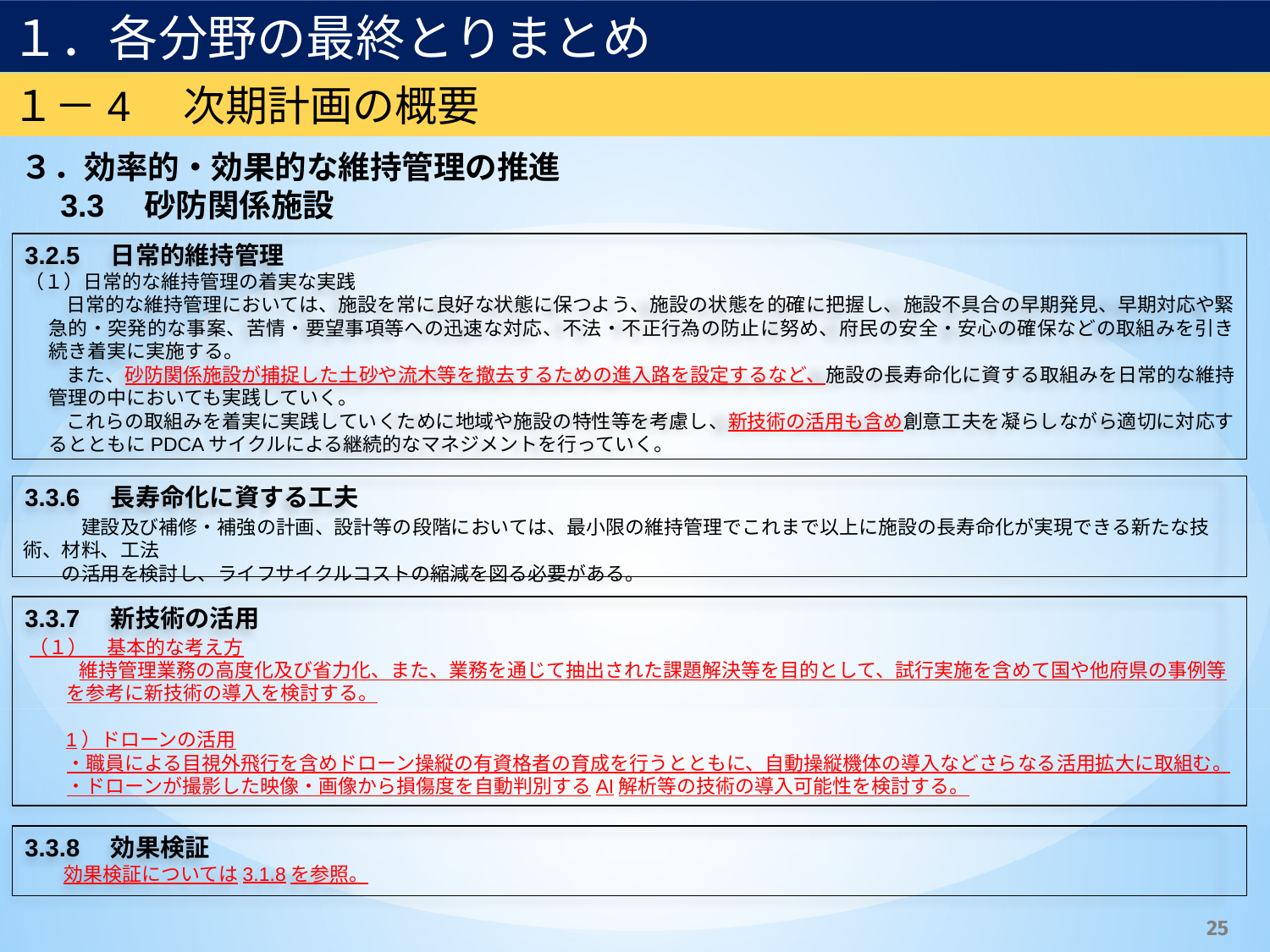

１．各分野の最終とりまとめ
１－4　次期計画の概要
３．効率的・効果的な維持管理の推進
　3.3　砂防関係施設
3.2.5　日常的維持管理
（１）日常的な維持管理の着実な実践
日常的な維持管理においては、施設を常に良好な状態に保つよう、施設の状態を的確に把握し、施設不具合の早期発見、早期対応や緊急的・突発的な事案、苦情・要望事項等への迅速な対応、不法・不正行為の防止に努め、府民の安全・安心の確保などの取組みを引き続き着実に実施する。
また、砂防関係施設が捕捉した土砂や流木等を撤去するための進入路を設定するなど、施設の長寿命化に資する取組みを日常的な維持管理の中においても実践していく。
これらの取組みを着実に実践していくために地域や施設の特性等を考慮し、新技術の活用も含め創意工夫を凝らしながら適切に対応するとともにPDCAサイクルによる継続的なマネジメントを行っていく。
3.3.6　長寿命化に資する工夫
　　　建設及び補修・補強の計画、設計等の段階においては、最小限の維持管理でこれまで以上に施設の長寿命化が実現できる新たな技術、材料、工法
　　の活用を検討し、ライフサイクルコストの縮減を図る必要がある。
3.3.7　新技術の活用
（１）　基本的な考え方
維持管理業務の高度化及び省力化、また、業務を通じて抽出された課題解決等を目的として、試行実施を含めて国や他府県の事例等を参考に新技術の導入を検討する。

　1）ドローンの活用
・職員による⽬視外⾶⾏を含めドローン操縦の有資格者の育成を行うとともに、⾃動操縦機体の導⼊などさらなる活⽤拡⼤に取組む。
・ドローンが撮影した映像・画像から損傷度を⾃動判別するAI解析等の技術の導⼊可能性を検討する。
3.3.8　効果検証
　　効果検証については3.1.8を参照。
25